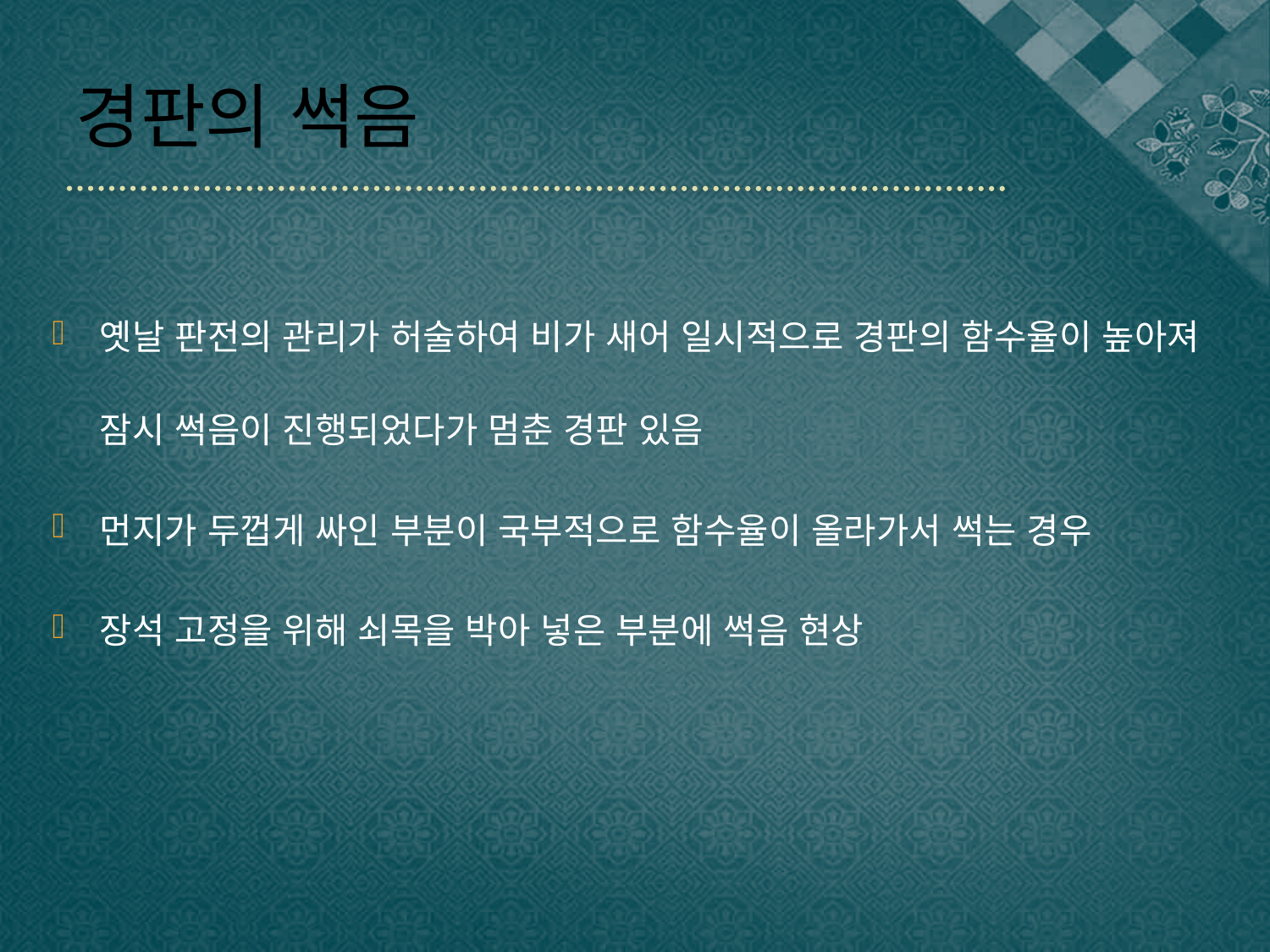

# 경판의 썩음
옛날 판전의 관리가 허술하여 비가 새어 일시적으로 경판의 함수율이 높아져 잠시 썩음이 진행되었다가 멈춘 경판 있음
먼지가 두껍게 싸인 부분이 국부적으로 함수율이 올라가서 썩는 경우
장석 고정을 위해 쇠목을 박아 넣은 부분에 썩음 현상